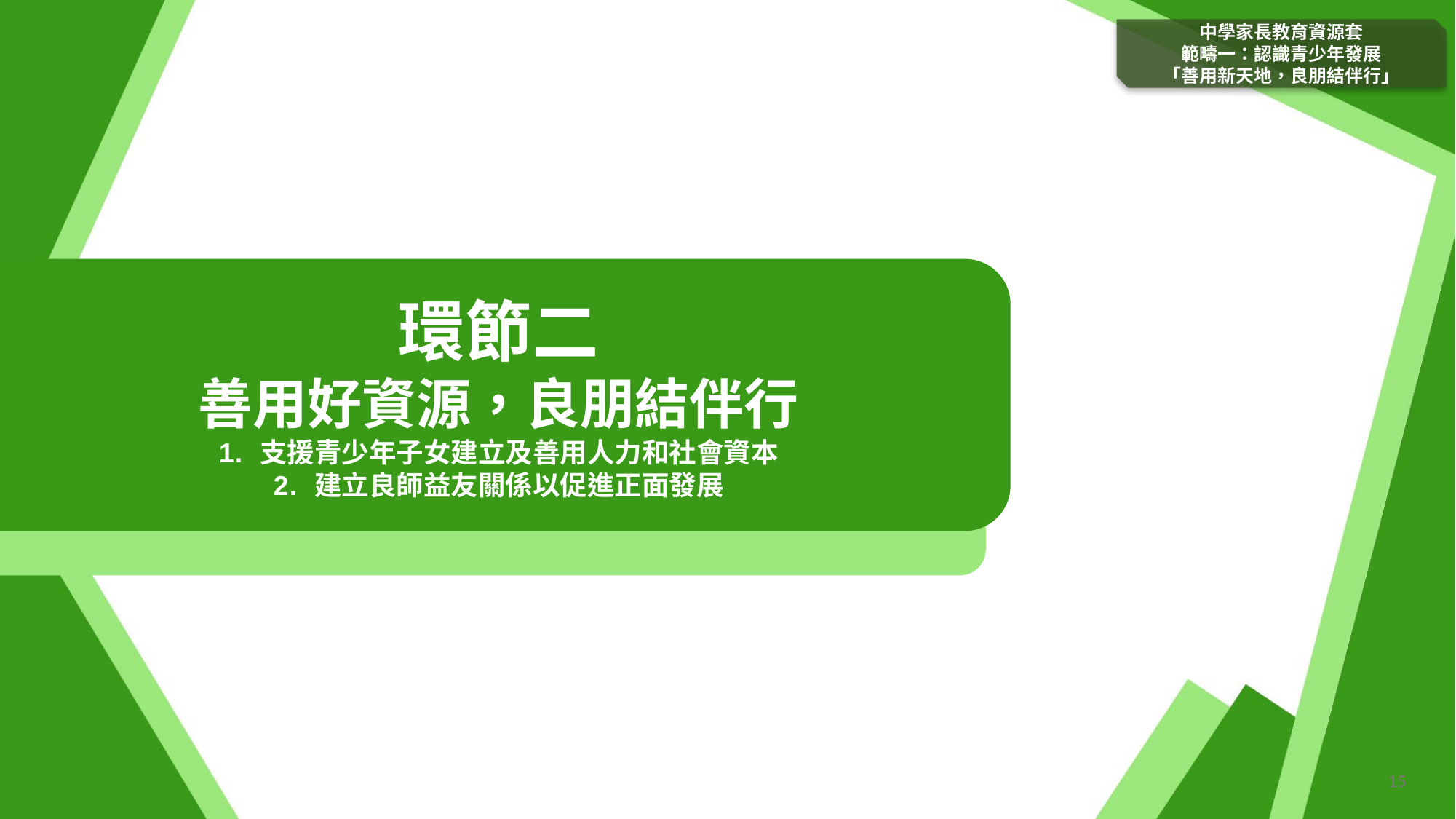

環節二
善用好資源，良朋結伴行
支援青少年子女建立及善用人力和社會資本
建立良師益友關係以促進正面發展

中學家長教育資源套
範疇一：認識青少年發展
「善用新天地，良朋結伴行」
15